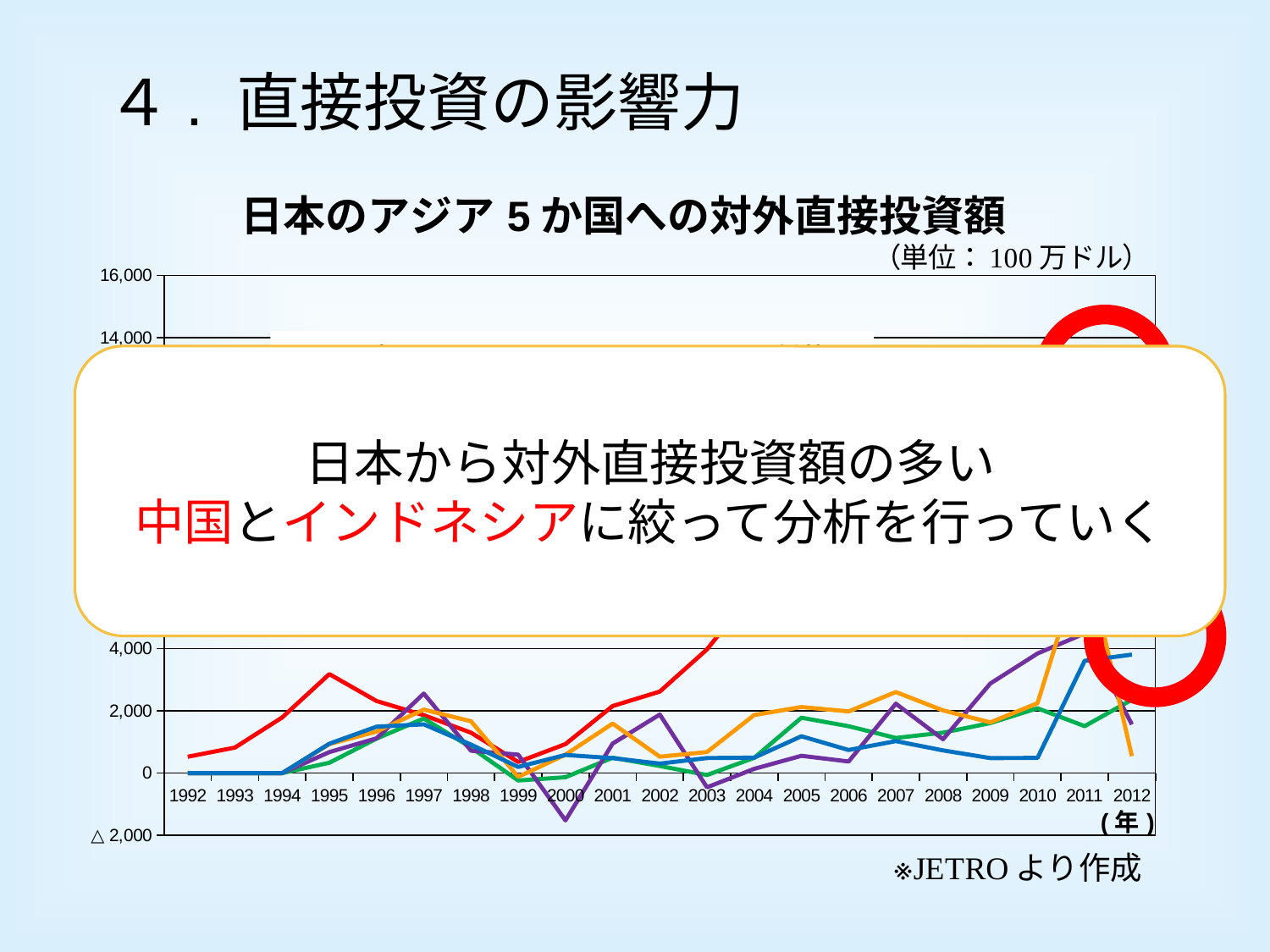

４. 直接投資の影響力

### Chart: 日本のアジア5か国への対外直接投資額

| Category | 中国 | 　香港 | 　シンガポール | 　タイ | 　インドネシア |
|---|---|---|---|---|---|
| 1992 | 526.0 | 0.0 | 0.0 | 0.0 | 0.0 |
| 1993 | 822.0 | 0.0 | 0.0 | 0.0 | 0.0 |
| 1994 | 1789.0 | 0.0 | 0.0 | 0.0 | 0.0 |
| 1995 | 3183.477857014547 | 334.22216708436986 | 675.784938076886 | 934.5458101791141 | 946.0715204603631 |
| 1996 | 2317.4487313118834 | 1111.8534120999382 | 1118.92938871325 | 1336.648182645414 | 1493.6186496023818 |
| 1997 | 1862.2905484609485 | 1755.227856980015 | 2558.51281904434 | 2043.7465885248553 | 1569.5506578536917 |
| 1998 | 1300.7911380439948 | 823.2813577339531 | 721.3879117756672 | 1667.8508035197979 | 916.4768131344764 |
| 1999 | 360.2476943878808 | -236.2492978224296 | 594.7585226622527 | -119.05695468868755 | 199.33776997221423 |
| 2000 | 933.5477395144763 | -132.21790860835168 | -1520.945914930453 | 593.3013733968126 | 584.9577596132202 |
| 2001 | 2157.6590095249303 | 496.0713883405826 | 950.6008999511374 | 1593.8742174534611 | 480.95936341454205 |
| 2002 | 2621.552020977846 | 229.07550627466418 | 1883.5611542014872 | 528.0181802461409 | 306.9150308569242 |
| 2003 | 3979.9655171292616 | -61.583389507808846 | -457.159027857822 | 678.2902402142856 | 484.44927772207205 |
| 2004 | 5862.600885983407 | 490.81107748900024 | 138.40952932617708 | 1867.3569944183453 | 498.2750504649392 |
| 2005 | 6575.089010478841 | 1781.5617268804108 | 556.9920656677277 | 2125.2630258126037 | 1184.7937610387453 |
| 2006 | 6169.089009121914 | 1508.94310658946 | 374.7173806531484 | 1984.2318023656087 | 743.7336610127035 |
| 2007 | 6218.237396336554 | 1131.3001916628937 | 2233.0314416608007 | 2607.512306974586 | 1029.5043842564573 |
| 2008 | 6495.992670636132 | 1301.468386953798 | 1089.0909159717141 | 2016.0034435625544 | 730.8847242156396 |
| 2009 | 6898.921484126203 | 1610.2475263739288 | 2880.8687069261864 | 1631.8625948819406 | 483.40491668864416 |
| 2010 | 7251.687488096881 | 2085.361623112709 | 3845.4381515113487 | 2247.704278721495 | 490.38665544149035 |
| 2011 | 12649.2771287509 | 1509.3262469823758 | 4491.858741558935 | 7133.335961395794 | 3611.0690210596804 |
| 2012 | 13479.207971232354 | 2362.200661455399 | 1566.06929156327 | 546.6009447054944 | 3810.3951535433307 |
日本から対外直接投資額の多い
中国とインドネシアに絞って分析を行っていく